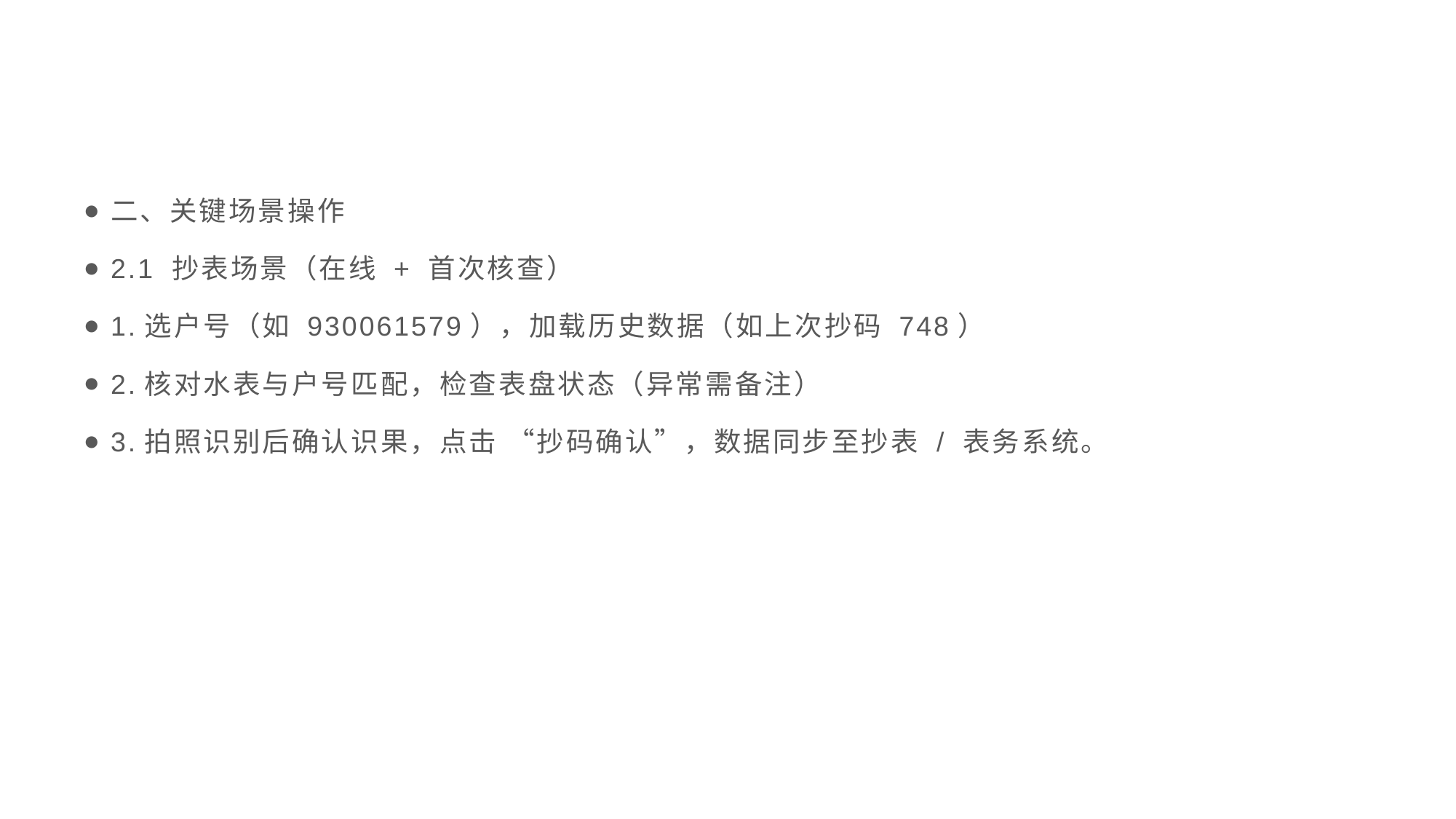

#
二、关键场景操作
2.1 抄表场景（在线 + 首次核查）
1.选户号（如 930061579），加载历史数据（如上次抄码 748）
2.核对水表与户号匹配，检查表盘状态（异常需备注）
3.拍照识别后确认识果，点击 “抄码确认”，数据同步至抄表 / 表务系统。